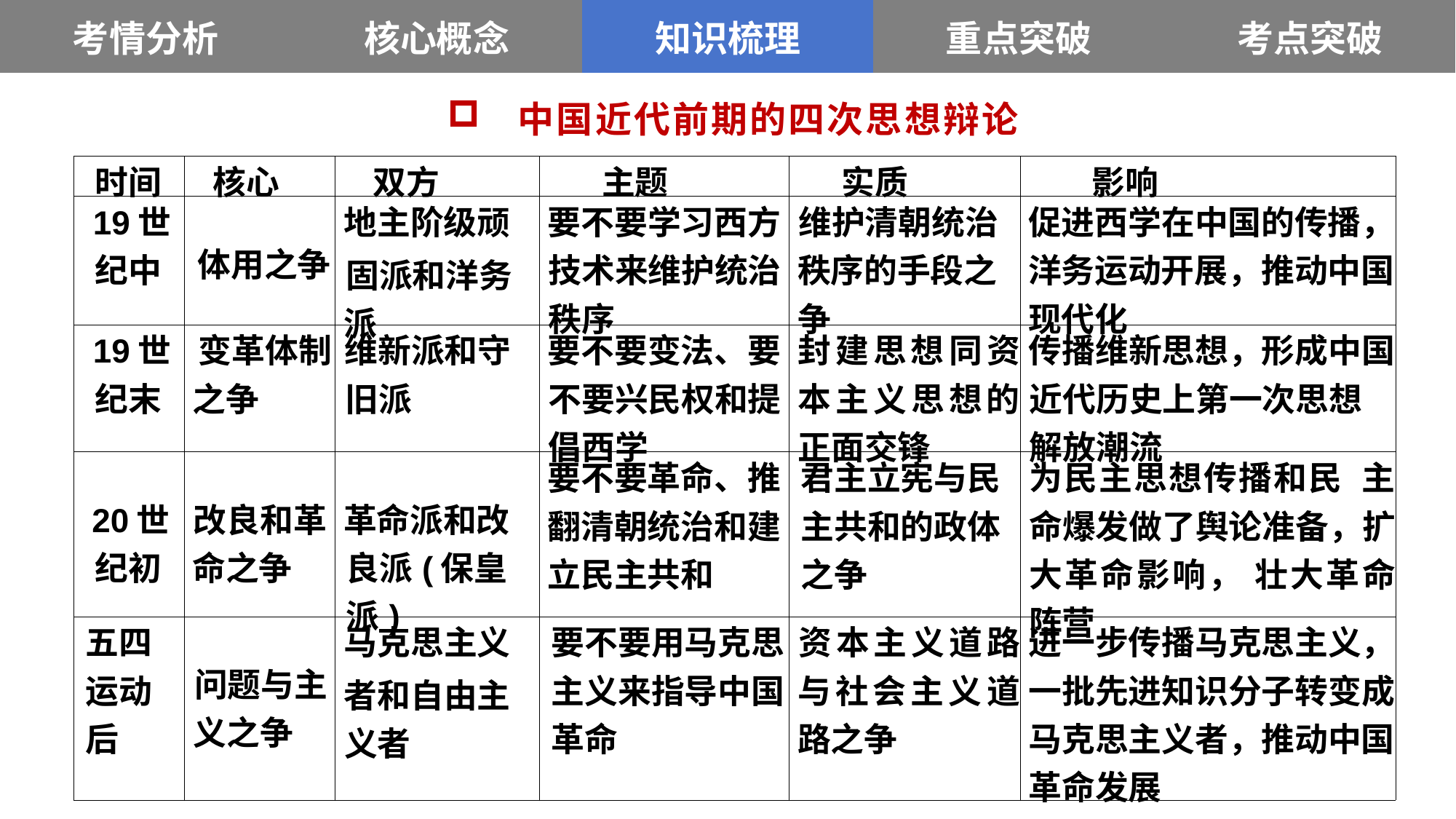

| 考情分析 | 核心概念 | 知识梳理 | 重点突破 | 考点突破 |
| --- | --- | --- | --- | --- |
  中国近代前期的四次思想辩论
| 时间 | 核心 | 双方 | 主题 | 实质 | 影响 |
| --- | --- | --- | --- | --- | --- |
| 19世 纪中 | 体用之争 | 地主阶级顽 固派和洋务派 | 要不要学习西方技术来维护统治秩序 | 维护清朝统治秩序的手段之争 | 促进西学在中国的传播，洋务运动开展，推动中国现代化 |
| 19世 纪末 | 变革体制 之争 | 维新派和守 旧派 | 要不要变法、要不要兴民权和提倡西学 | 封建思想同资本主义思想的正面交锋 | 传播维新思想，形成中国近代历史上第一次思想解放潮流 |
| 20世 纪初 | 改良和革 命之争 | 革命派和改 良派(保皇派) | 要不要革命、推翻清朝统治和建立民主共和 | 君主立宪与民主共和的政体之争 | 为民主思想传播和民 主命爆发做了舆论准备，扩大革命影响， 壮大革命阵营 |
| 五四运动后 | 问题与主 义之争 | 马克思主义 者和自由主 义者 | 要不要用马克思主义来指导中国革命 | 资本主义道路与社会主义道路之争 | 进一步传播马克思主义，一批先进知识分子转变成马克思主义者，推动中国革命发展 |